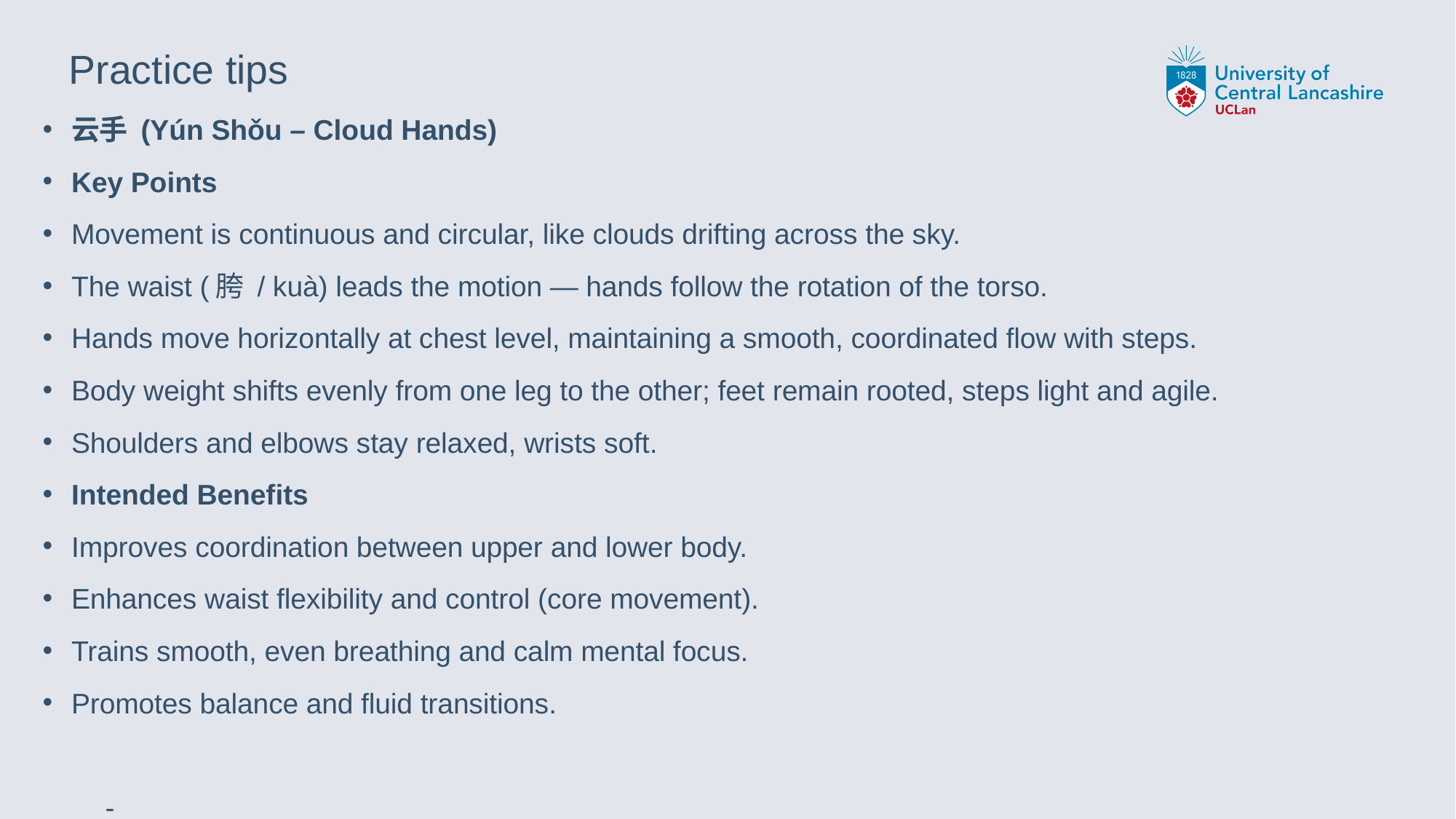

# Practice tips
云手 (Yún Shǒu – Cloud Hands)
Key Points
Movement is continuous and circular, like clouds drifting across the sky.
The waist (胯 / kuà) leads the motion — hands follow the rotation of the torso.
Hands move horizontally at chest level, maintaining a smooth, coordinated flow with steps.
Body weight shifts evenly from one leg to the other; feet remain rooted, steps light and agile.
Shoulders and elbows stay relaxed, wrists soft.
Intended Benefits
Improves coordination between upper and lower body.
Enhances waist flexibility and control (core movement).
Trains smooth, even breathing and calm mental focus.
Promotes balance and fluid transitions.

        -